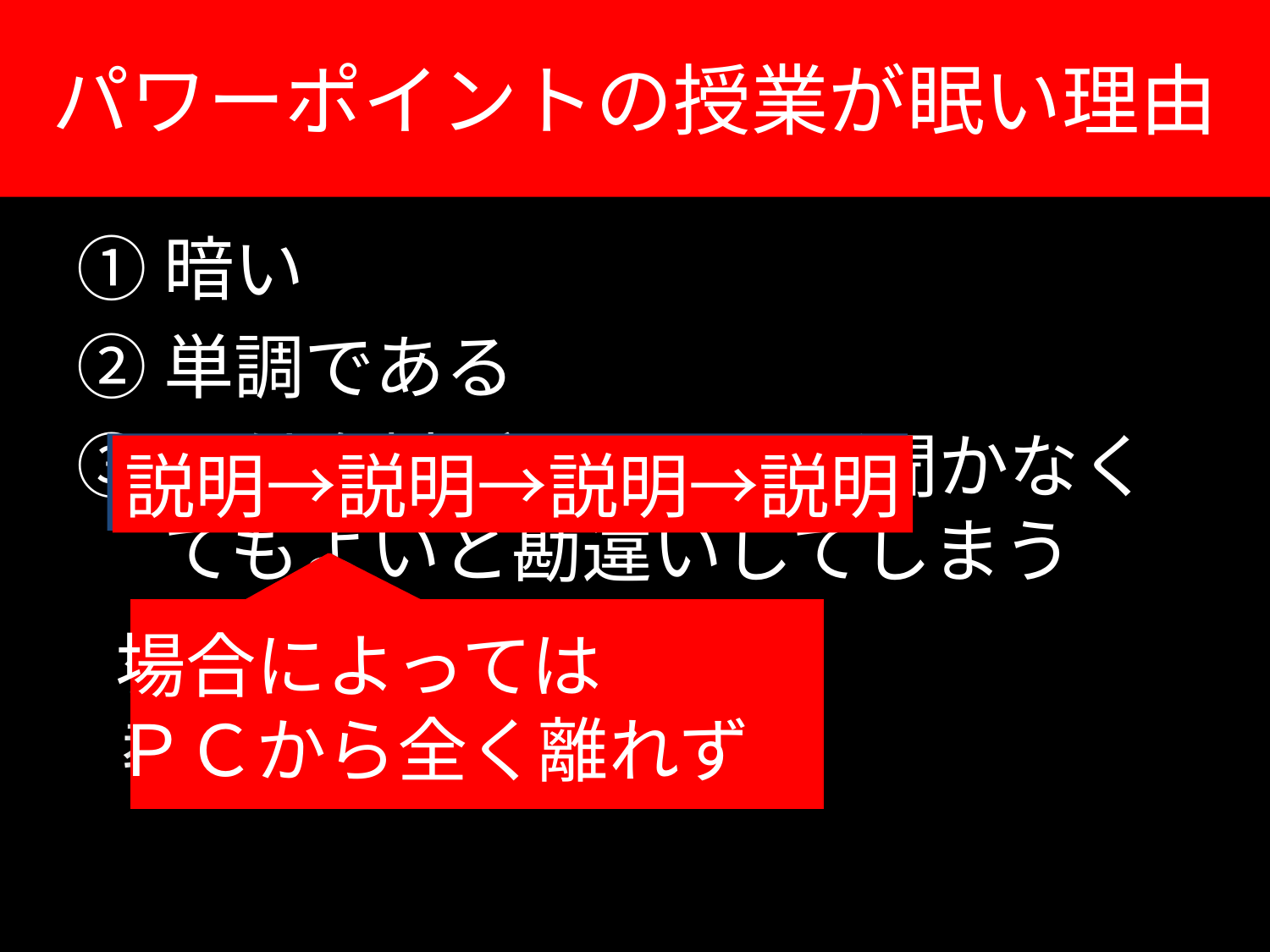

# パワーポイントの授業が眠い理由
①暗い
②単調である
③配付資料がもらえれば聞かなくてもよいと勘違いしてしまう
板書→説明→板書→説明
説明→説明→説明→説明

場合によっては
ＰＣから全く離れず

少なくとも教壇の上で
教員が動く